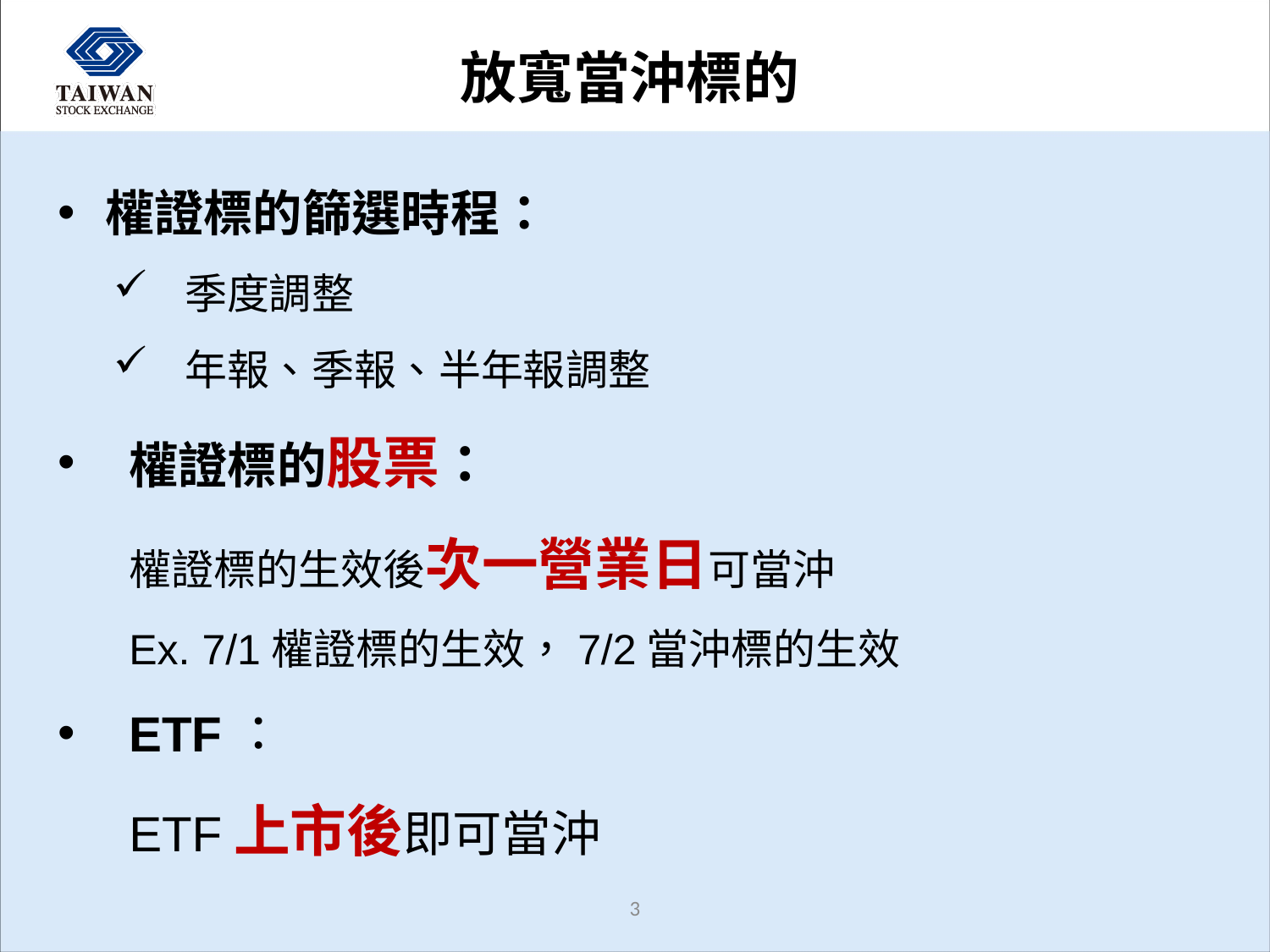

放寬當沖標的

權證標的篩選時程：
季度調整
年報、季報、半年報調整
權證標的股票：
權證標的生效後次一營業日可當沖
Ex. 7/1權證標的生效，7/2當沖標的生效
ETF：
ETF上市後即可當沖

3